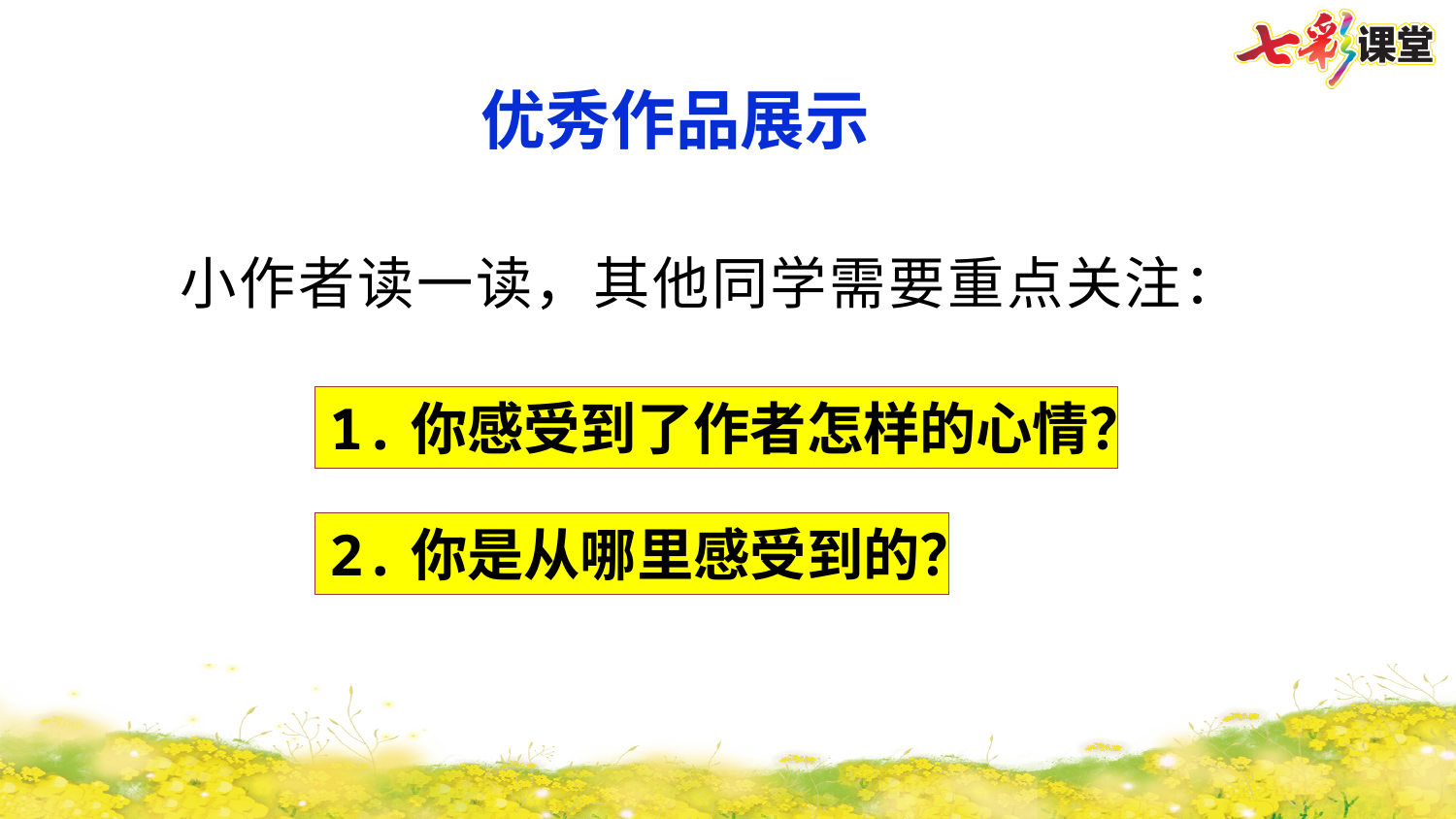

优秀作品展示
小作者读一读，其他同学需要重点关注：
1.你感受到了作者怎样的心情？
2.你是从哪里感受到的？